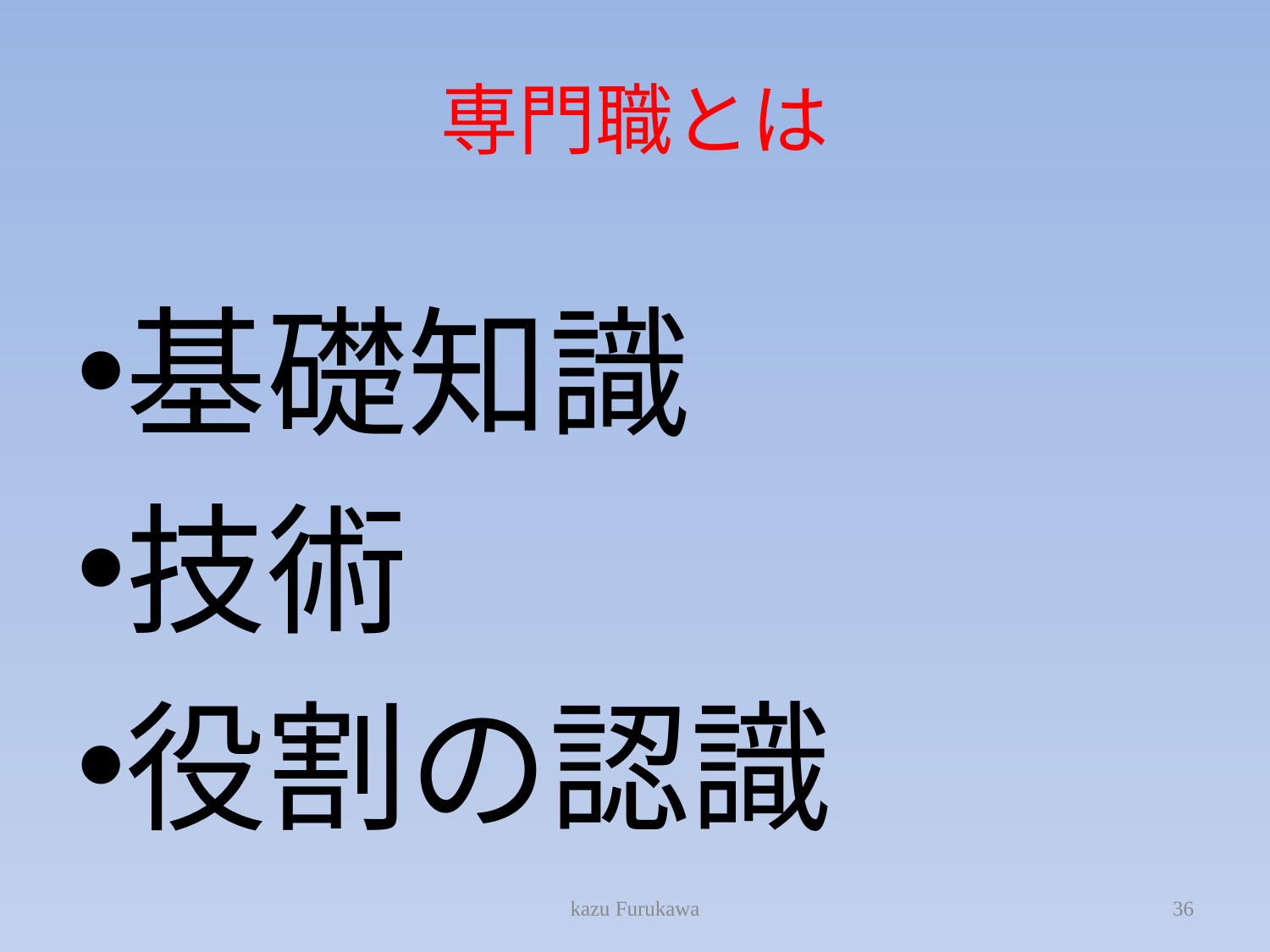

# 専門職とは
基礎知識
技術
役割の認識
kazu Furukawa
36